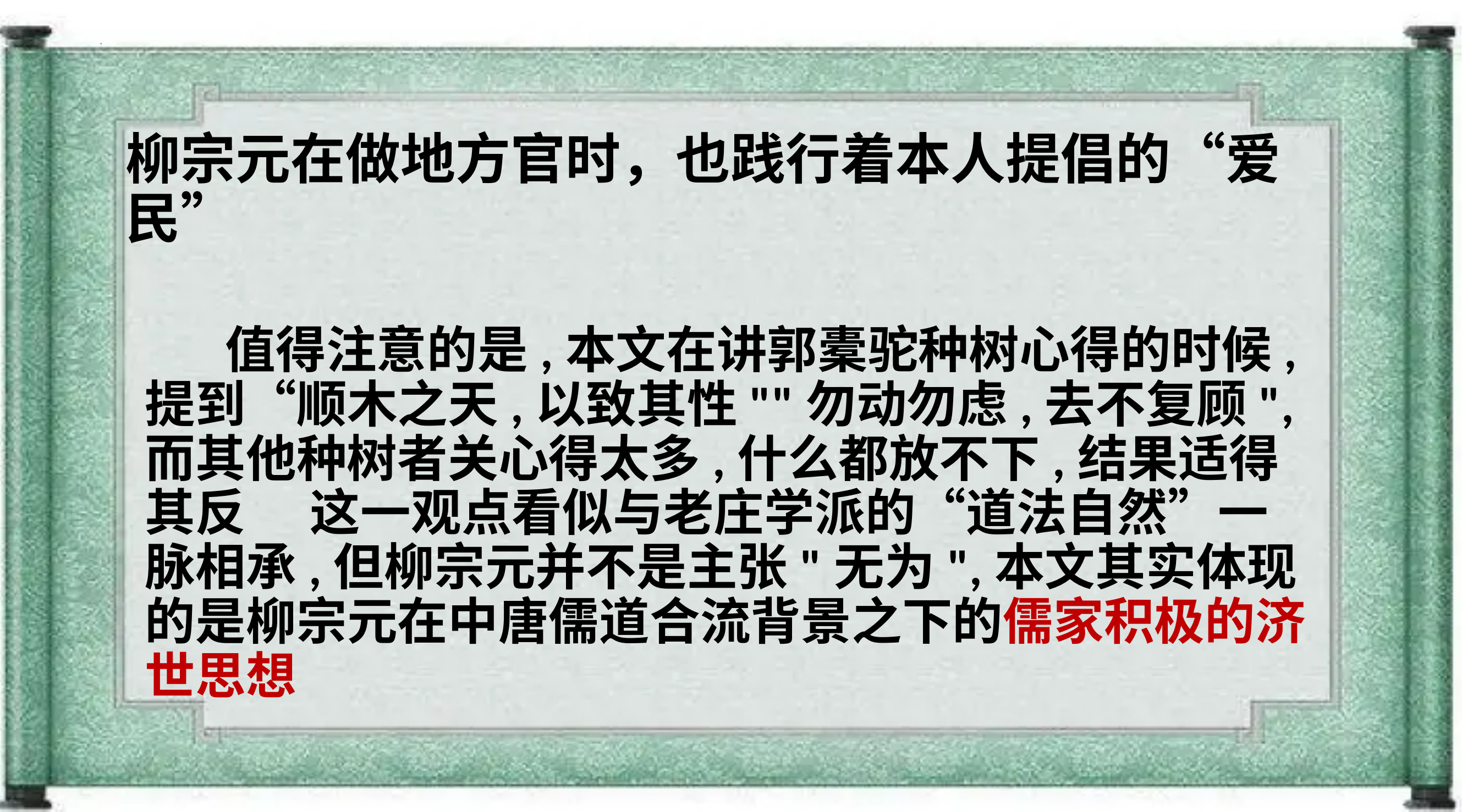

# 柳宗元在做地方官时，也践行着本人提倡的“爱民”
      值得注意的是,本文在讲郭橐驼种树心得的时候,提到“顺木之天,以致其性""勿动勿虑,去不复顾",而其他种树者关心得太多,什么都放不下,结果适得其反	这一观点看似与老庄学派的“道法自然”一脉相承,但柳宗元并不是主张"无为",本文其实体现的是柳宗元在中唐儒道合流背景之下的儒家积极的济世思想